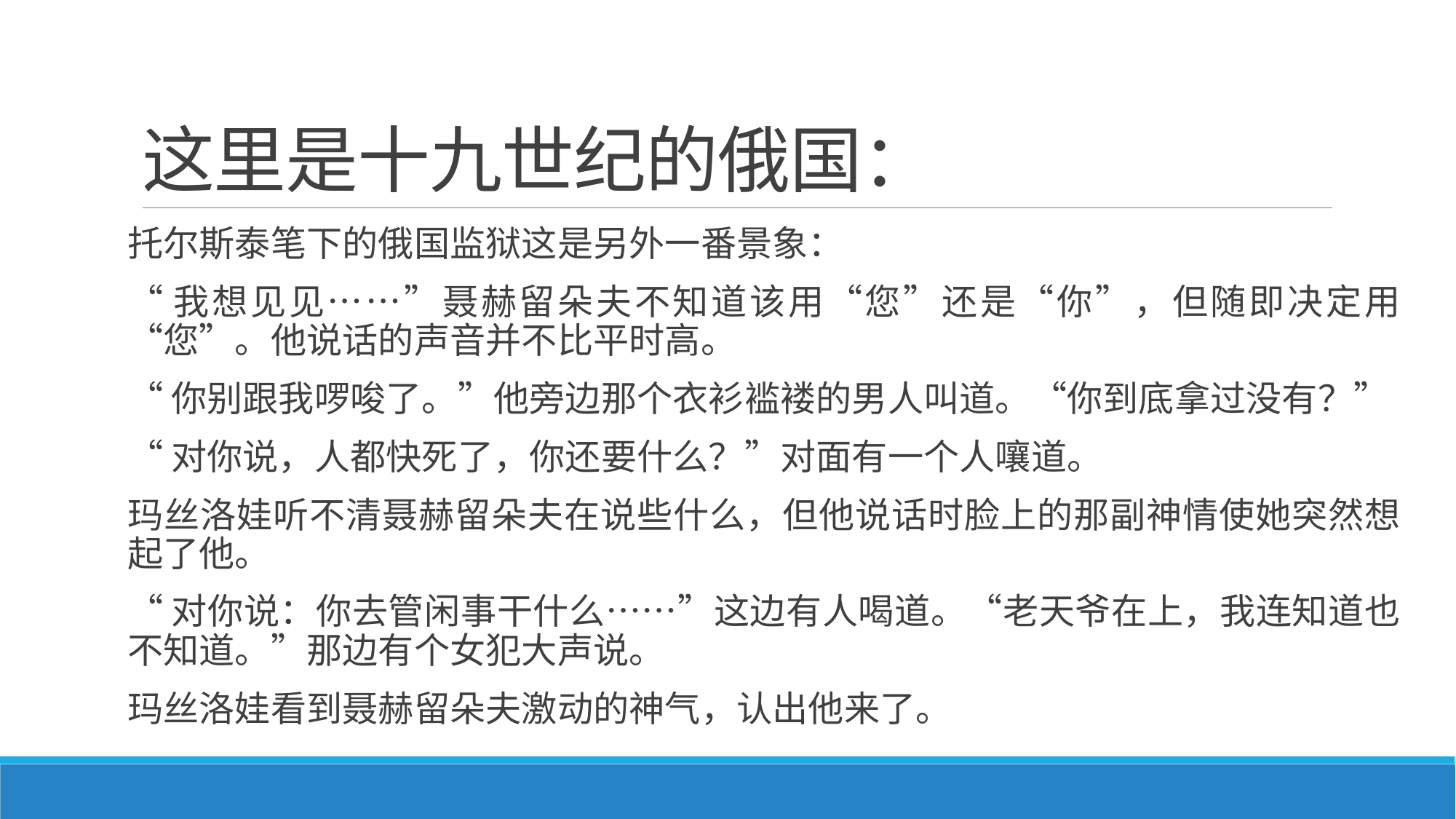

# 这里是十九世纪的俄国：
托尔斯泰笔下的俄国监狱这是另外一番景象：
“我想见见……”聂赫留朵夫不知道该用“您”还是“你”，但随即决定用“您”。他说话的声音并不比平时高。
“你别跟我啰唆了。”他旁边那个衣衫褴褛的男人叫道。“你到底拿过没有？”
“对你说，人都快死了，你还要什么？”对面有一个人嚷道。
玛丝洛娃听不清聂赫留朵夫在说些什么，但他说话时脸上的那副神情使她突然想起了他。
“对你说：你去管闲事干什么……”这边有人喝道。“老天爷在上，我连知道也不知道。”那边有个女犯大声说。
玛丝洛娃看到聂赫留朵夫激动的神气，认出他来了。